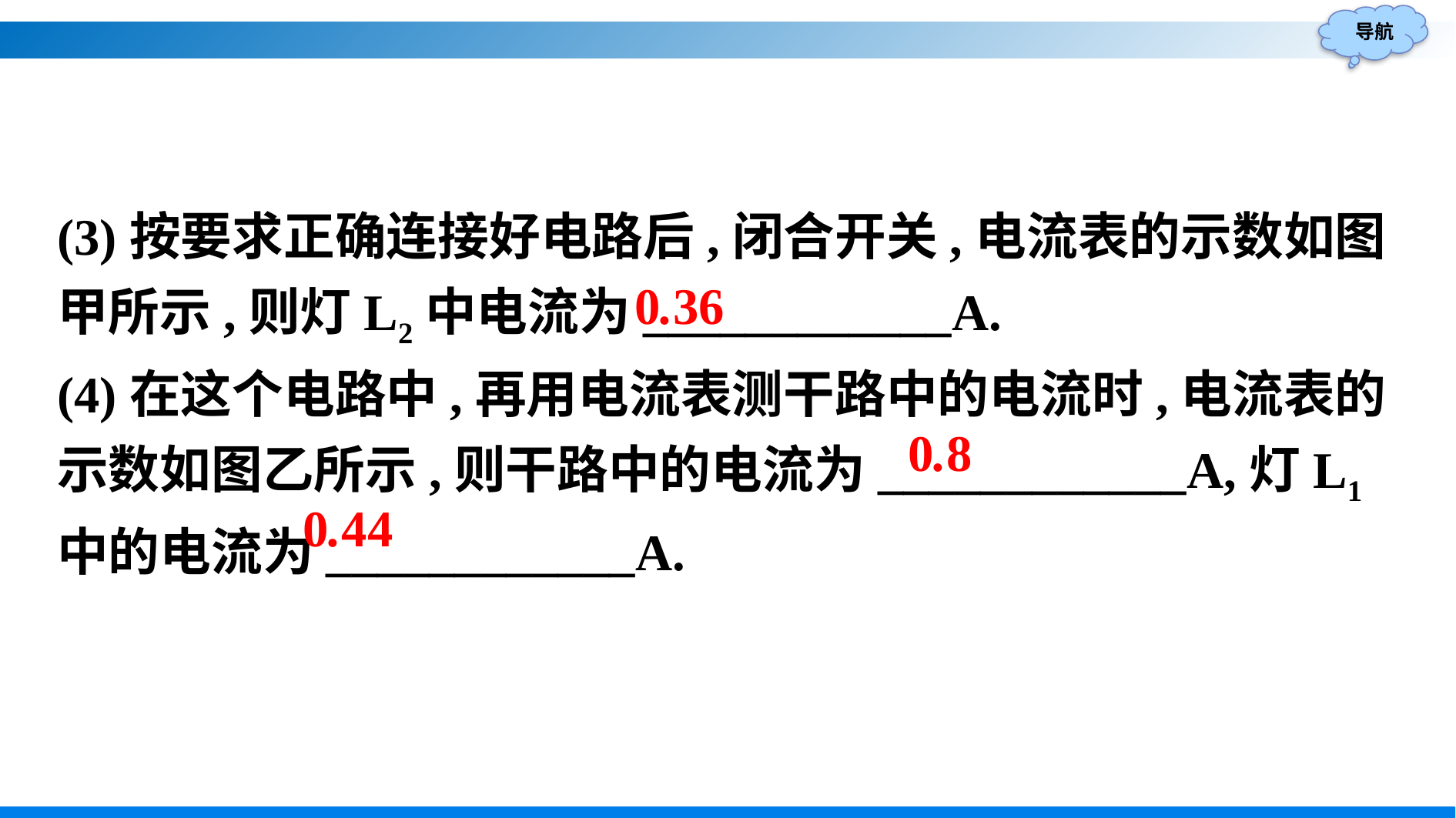

(3)按要求正确连接好电路后,闭合开关,电流表的示数如图甲所示,则灯L2中电流为____________A.
(4)在这个电路中,再用电流表测干路中的电流时,电流表的示数如图乙所示,则干路中的电流为____________A,灯L1中的电流为____________A.
0.36
0.8
0.44